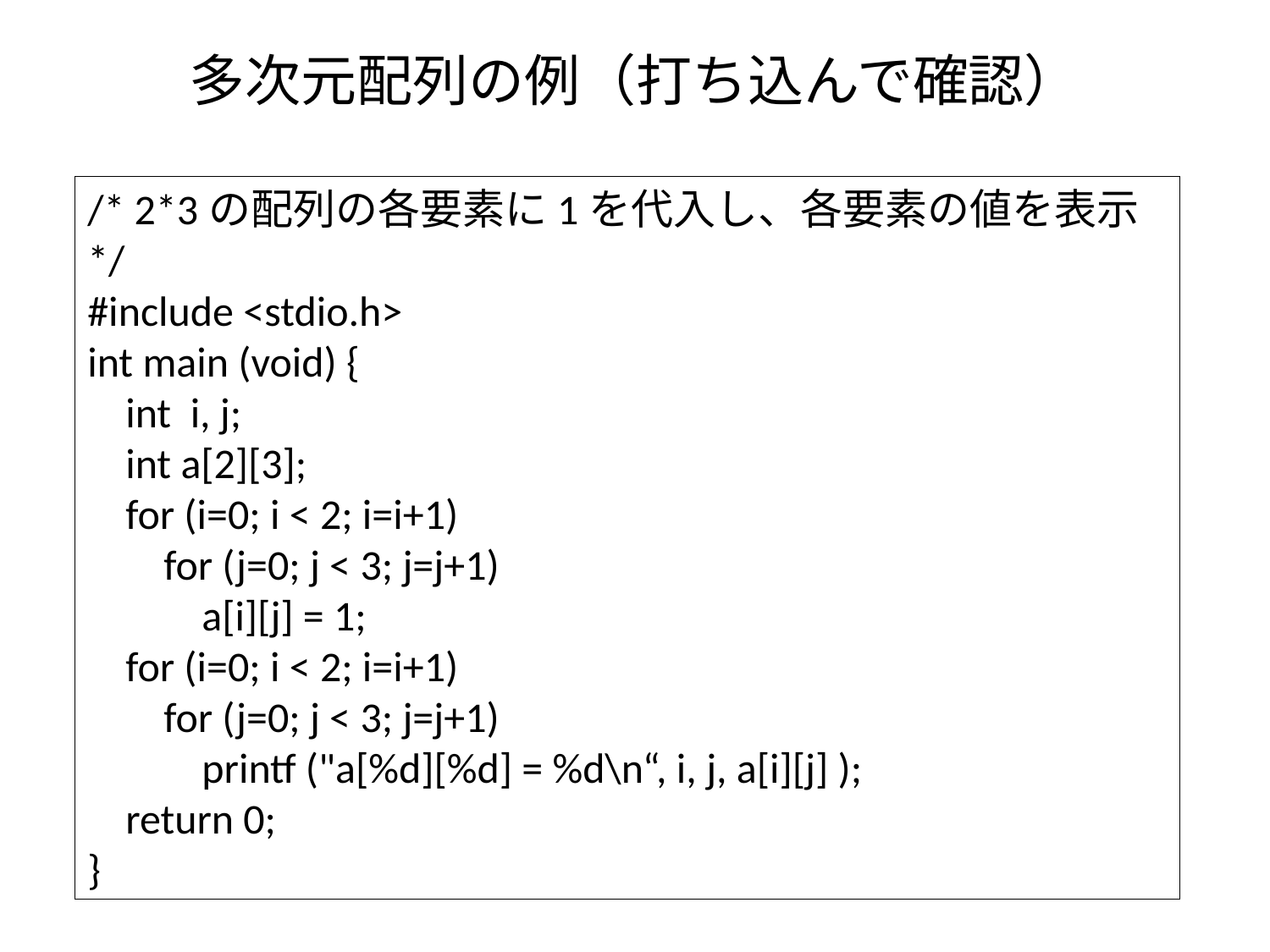

# 多次元配列の例（打ち込んで確認）
/* 2*3の配列の各要素に1を代入し、各要素の値を表示  */
#include <stdio.h>
int main (void) {
    int  i, j;
    int a[2][3];
    for (i=0; i < 2; i=i+1)
        for (j=0; j < 3; j=j+1)
            a[i][j] = 1;
    for (i=0; i < 2; i=i+1)
        for (j=0; j < 3; j=j+1)
            printf ("a[%d][%d] = %d\n“, i, j, a[i][j] );
    return 0;
}